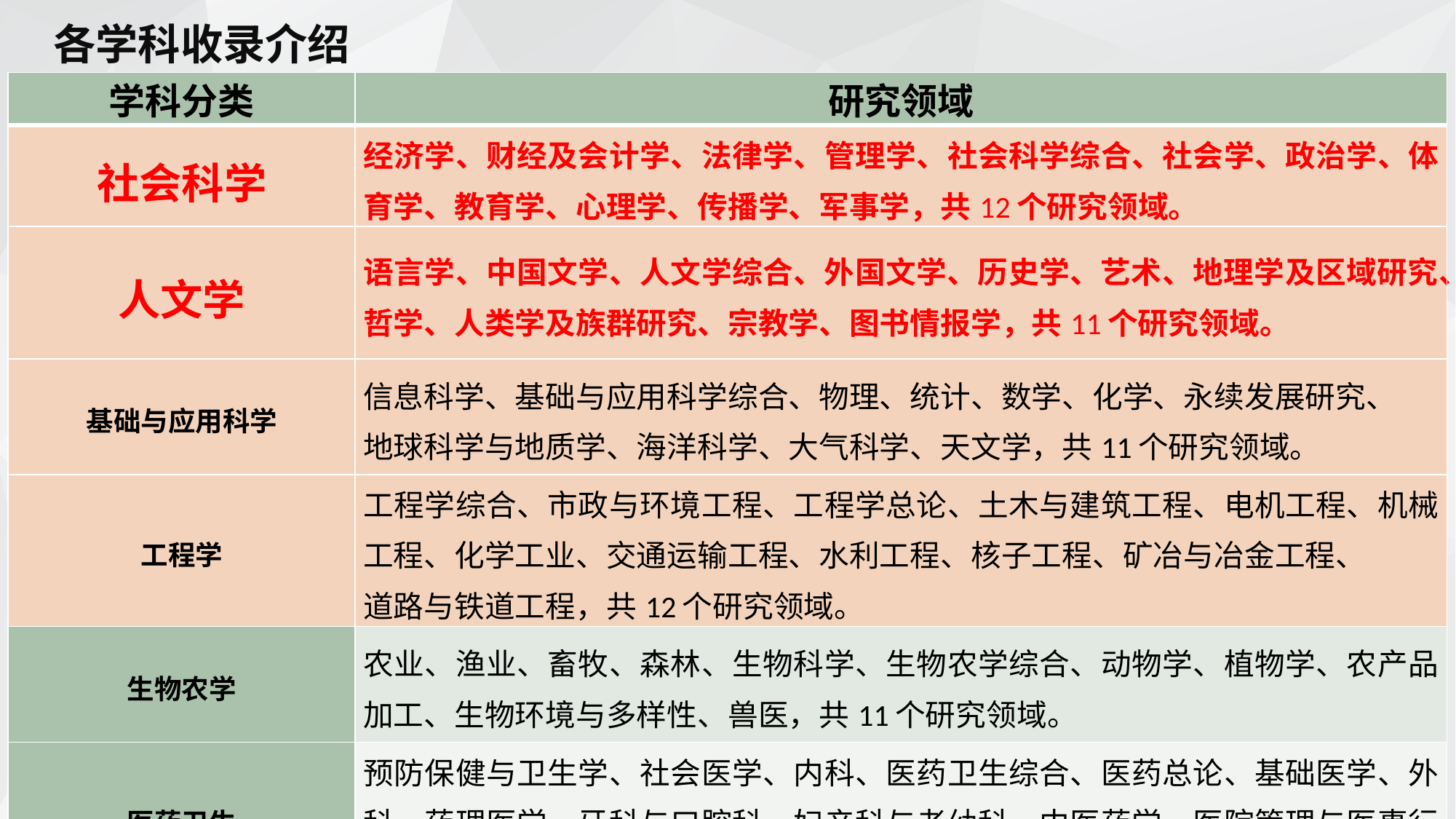

各学科收录介绍

| 学科分类 | 研究领域 |
| --- | --- |
| 社会科学 | 经济学、财经及会计学、法律学、管理学、社会科学综合、社会学、政治学、体育学、教育学、心理学、传播学、军事学，共12个研究领域。 |
| 人文学 | 语言学、中国文学、人文学综合、外国文学、历史学、艺术、地理学及区域研究、哲学、人类学及族群研究、宗教学、图书情报学，共11个研究领域。 |
| 基础与应用科学 | 信息科学、基础与应用科学综合、物理、统计、数学、化学、永续发展研究、 地球科学与地质学、海洋科学、大气科学、天文学，共11个研究领域。 |
| 工程学 | 工程学综合、市政与环境工程、工程学总论、土木与建筑工程、电机工程、机械工程、化学工业、交通运输工程、水利工程、核子工程、矿冶与冶金工程、 道路与铁道工程，共12个研究领域。 |
| 生物农学 | 农业、渔业、畜牧、森林、生物科学、生物农学综合、动物学、植物学、农产品加工、生物环境与多样性、兽医，共11个研究领域。 |
| 医药卫生 | 预防保健与卫生学、社会医学、内科、医药卫生综合、医药总论、基础医学、外科、药理医学、牙科与口腔科、妇产科与老幼科、中医药学、医院管理与医事行政，共12个研究领域。 |